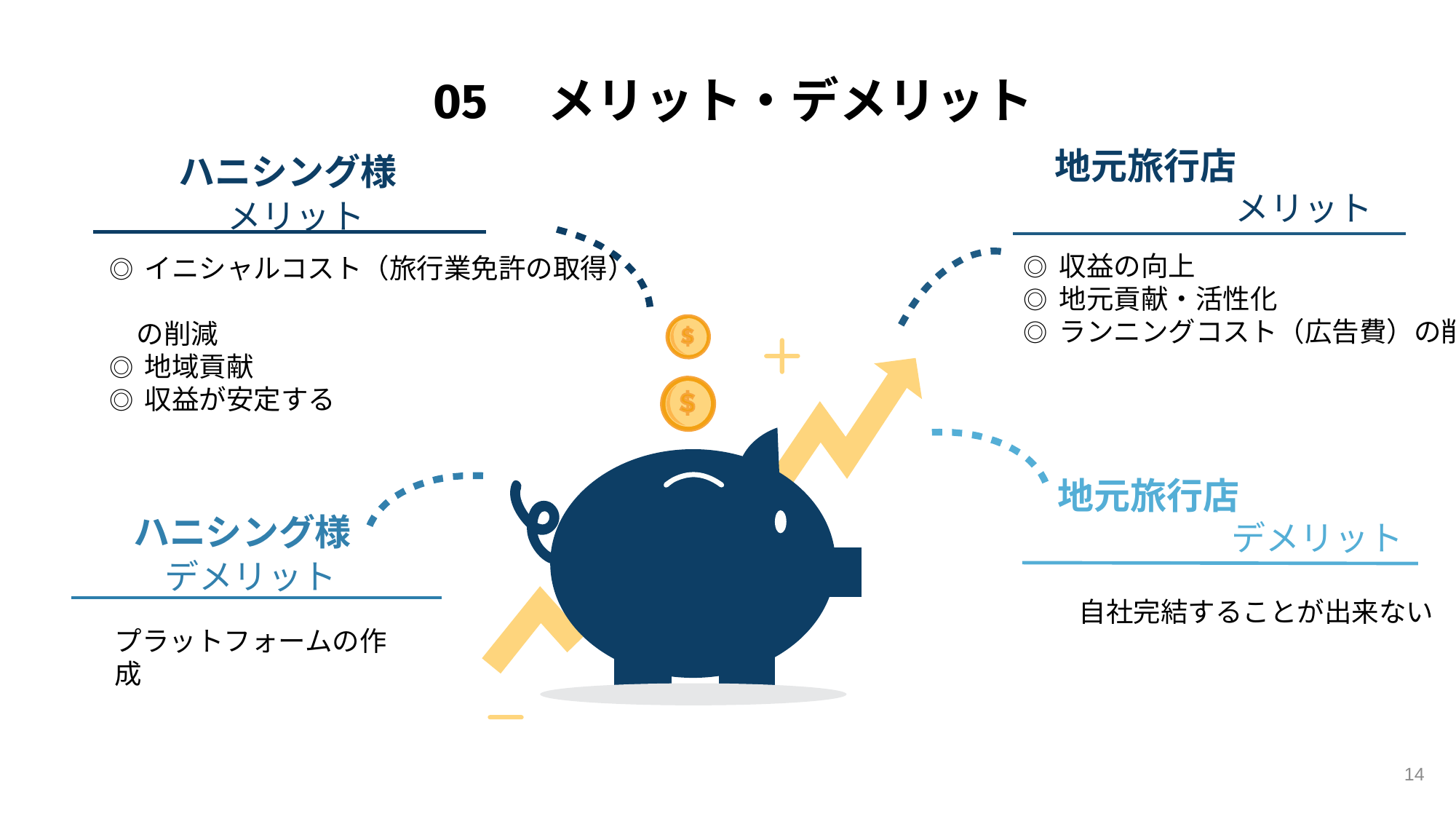

# 05　メリット・デメリット
地元旅行店
 　メリット
ハニシング様
 メリット

%
◎ イニシャルコスト（旅行業免許の取得）
　の削減
◎ 地域貢献
◎ 収益が安定する

◎ 収益の向上
◎ 地元貢献・活性化
◎ ランニングコスト（広告費）の削減

地元旅行店
デメリット

ハニシング様
 デメリット
75%
自社完結することが出来ない

プラットフォームの作成

14